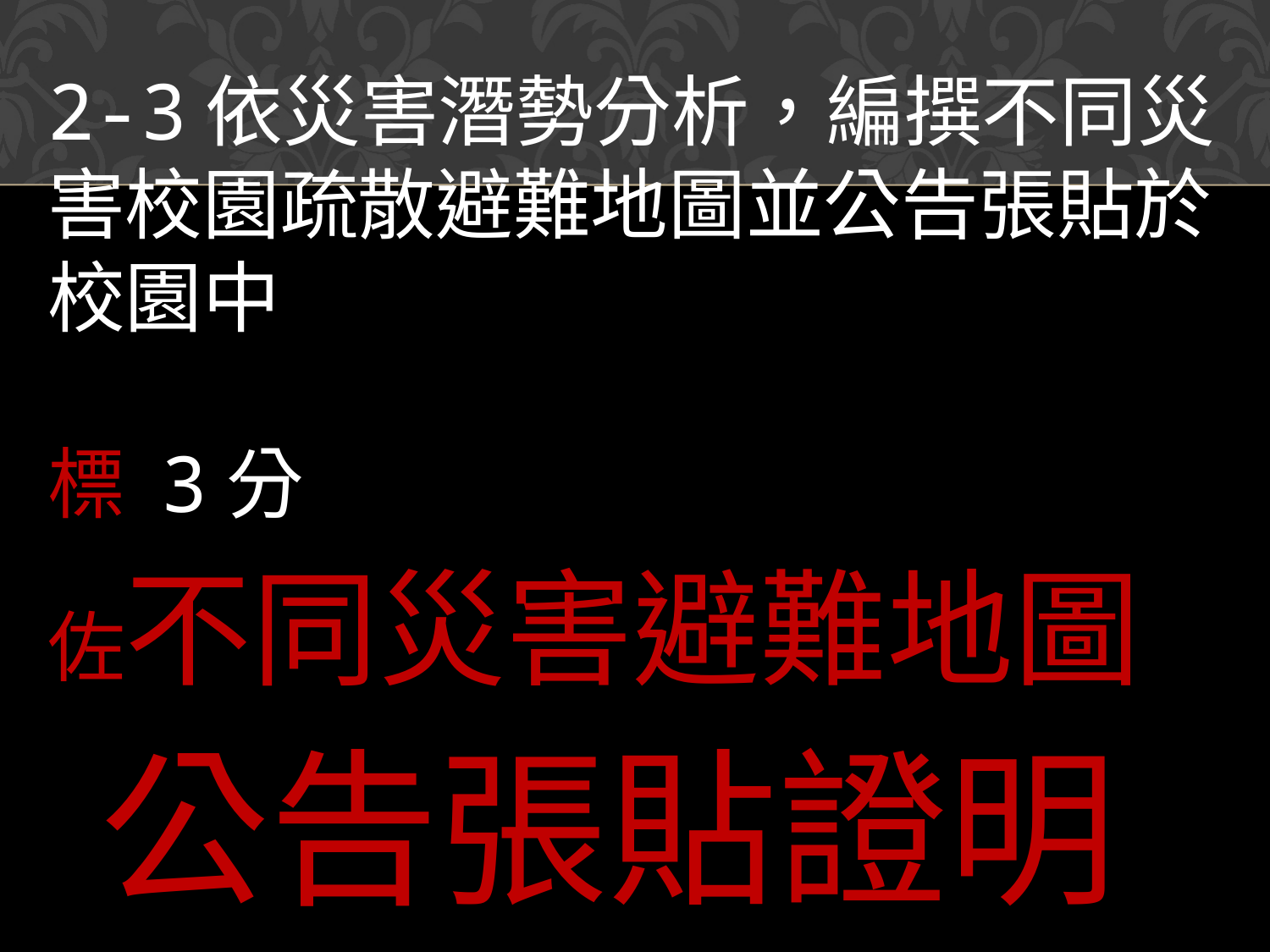

2-3依災害潛勢分析，編撰不同災害校園疏散避難地圖並公告張貼於校園中

標 3分
佐不同災害避難地圖
  公告張貼證明